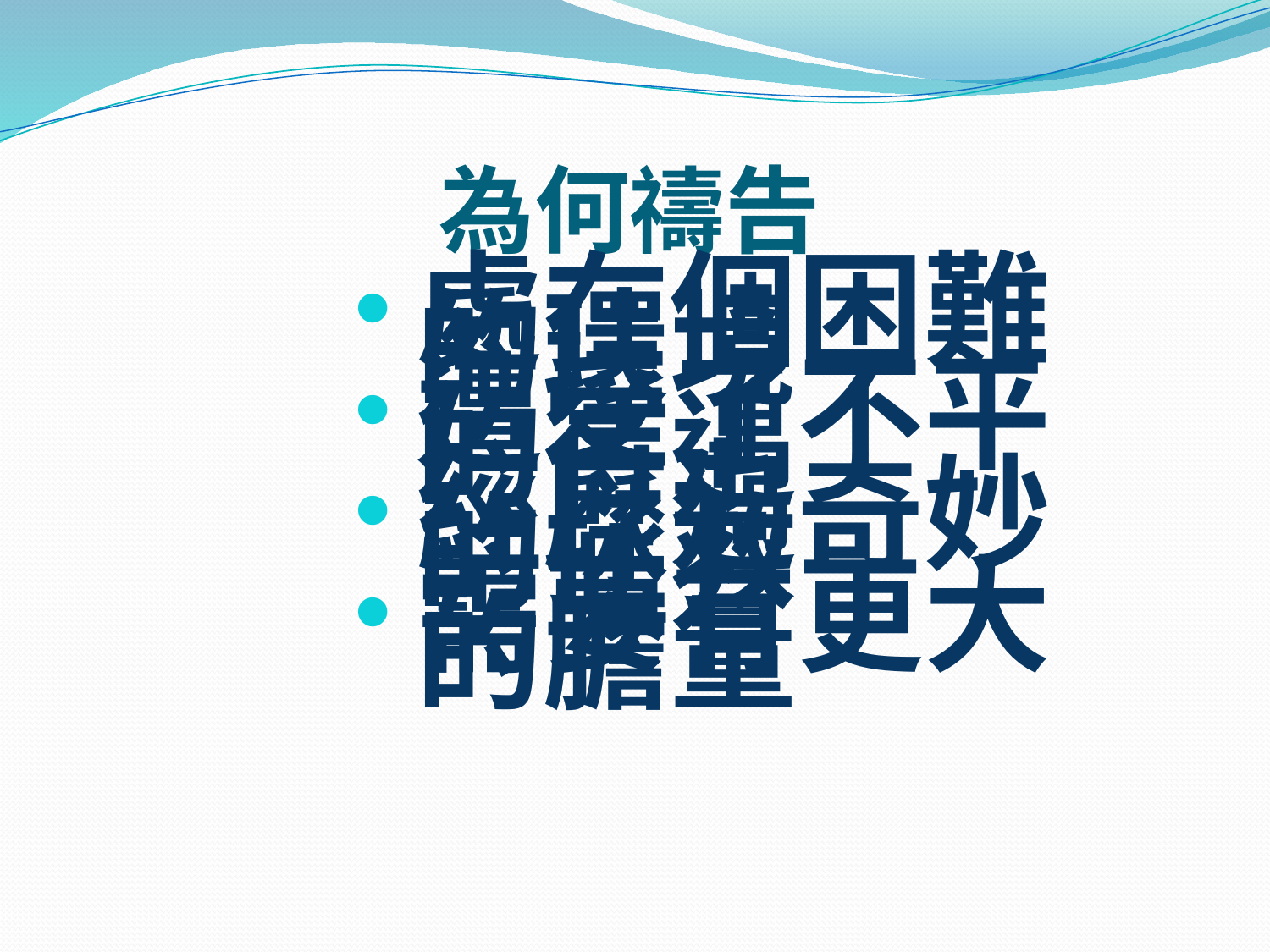

# 為何禱告
處在個困難的環境
遭受了不平的待遇
經歷過奇妙的拯救
需要有更大的膽量